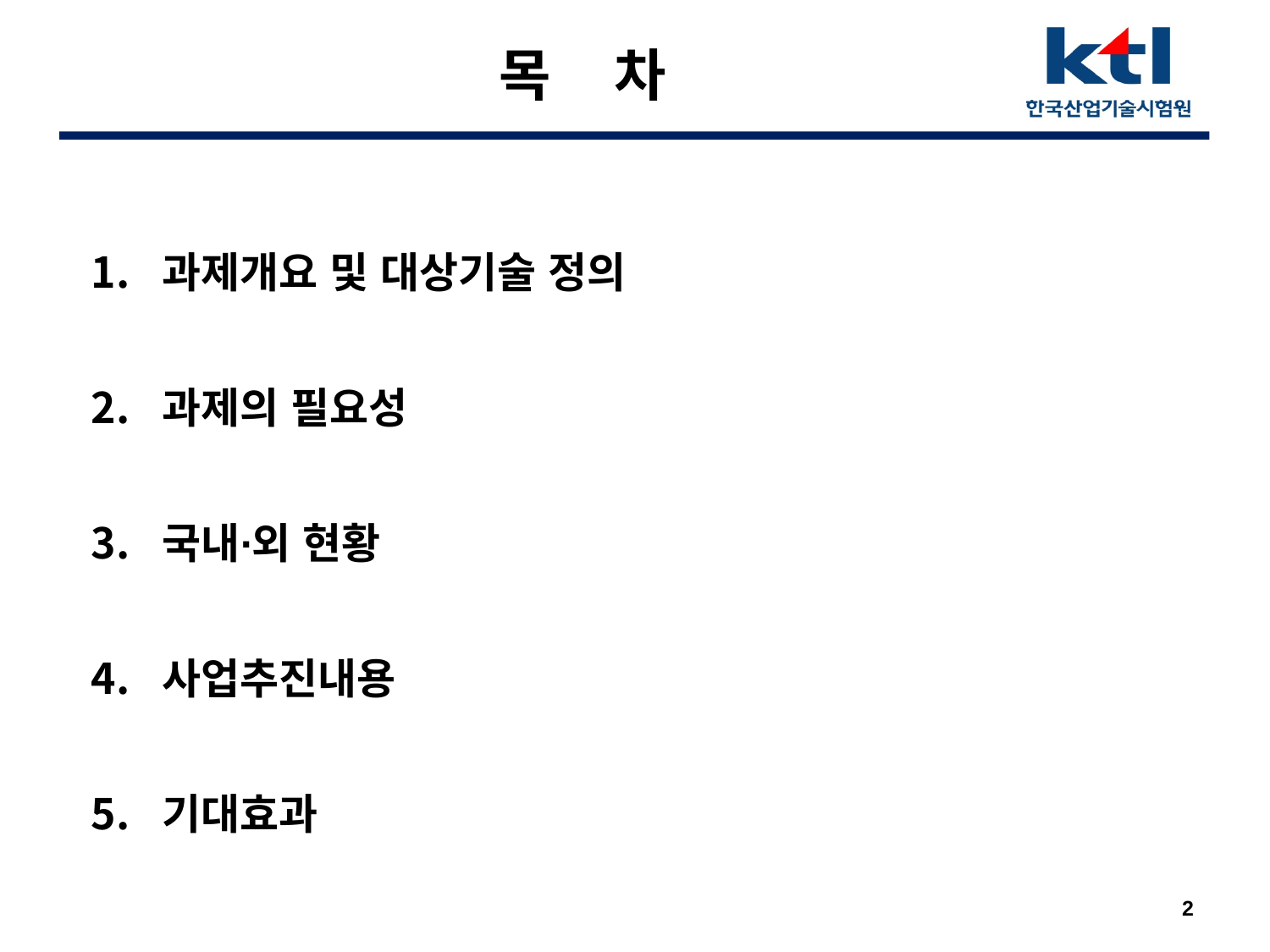

# 목    차
과제개요 및 대상기술 정의
과제의 필요성
국내∙외 현황
사업추진내용
기대효과
2